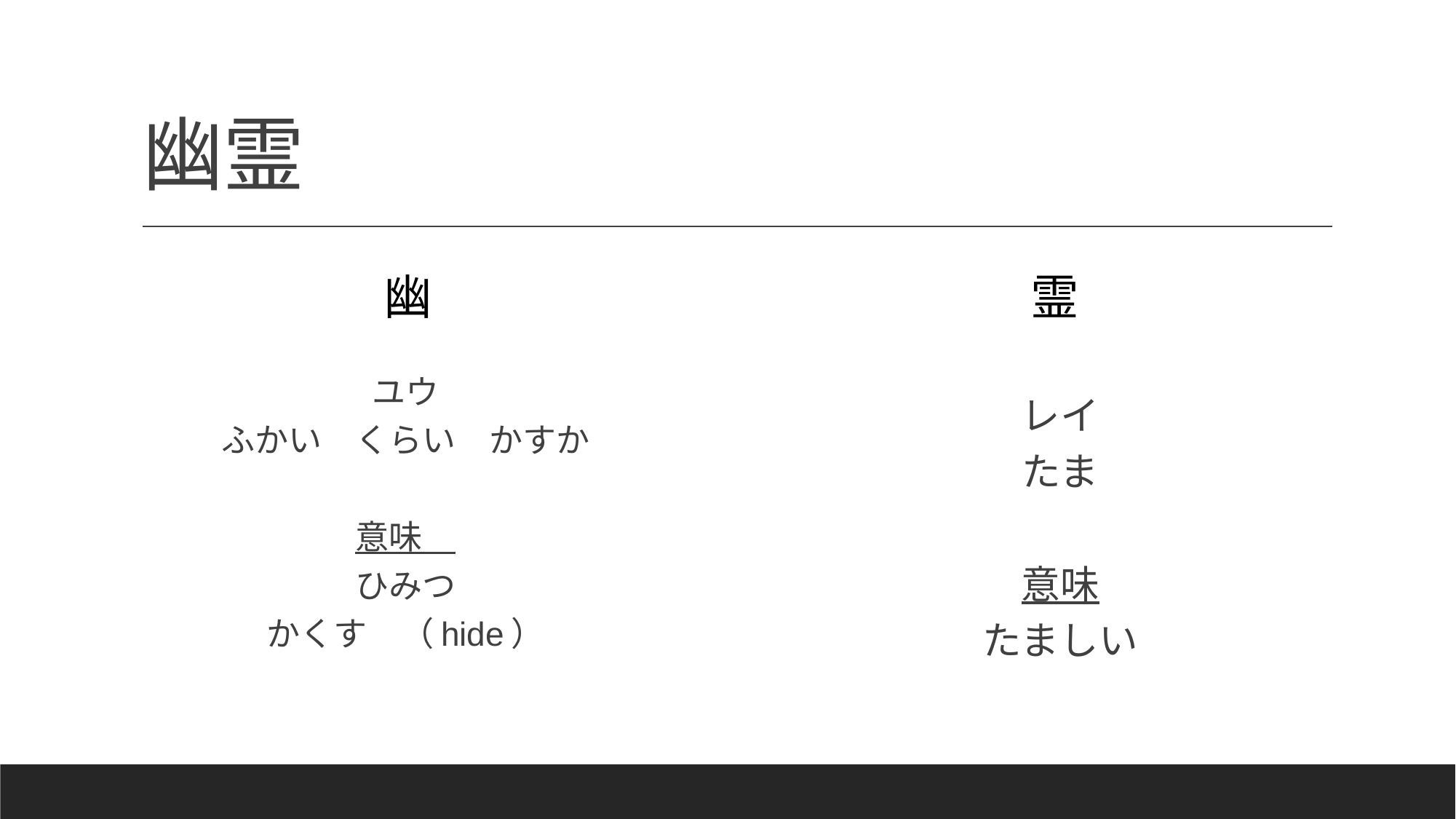

# 幽霊
幽
霊

ユウ
ふかい　くらい　かすか
意味　
ひみつ
かくす　（hide）

レイ
たま
意味
たましい